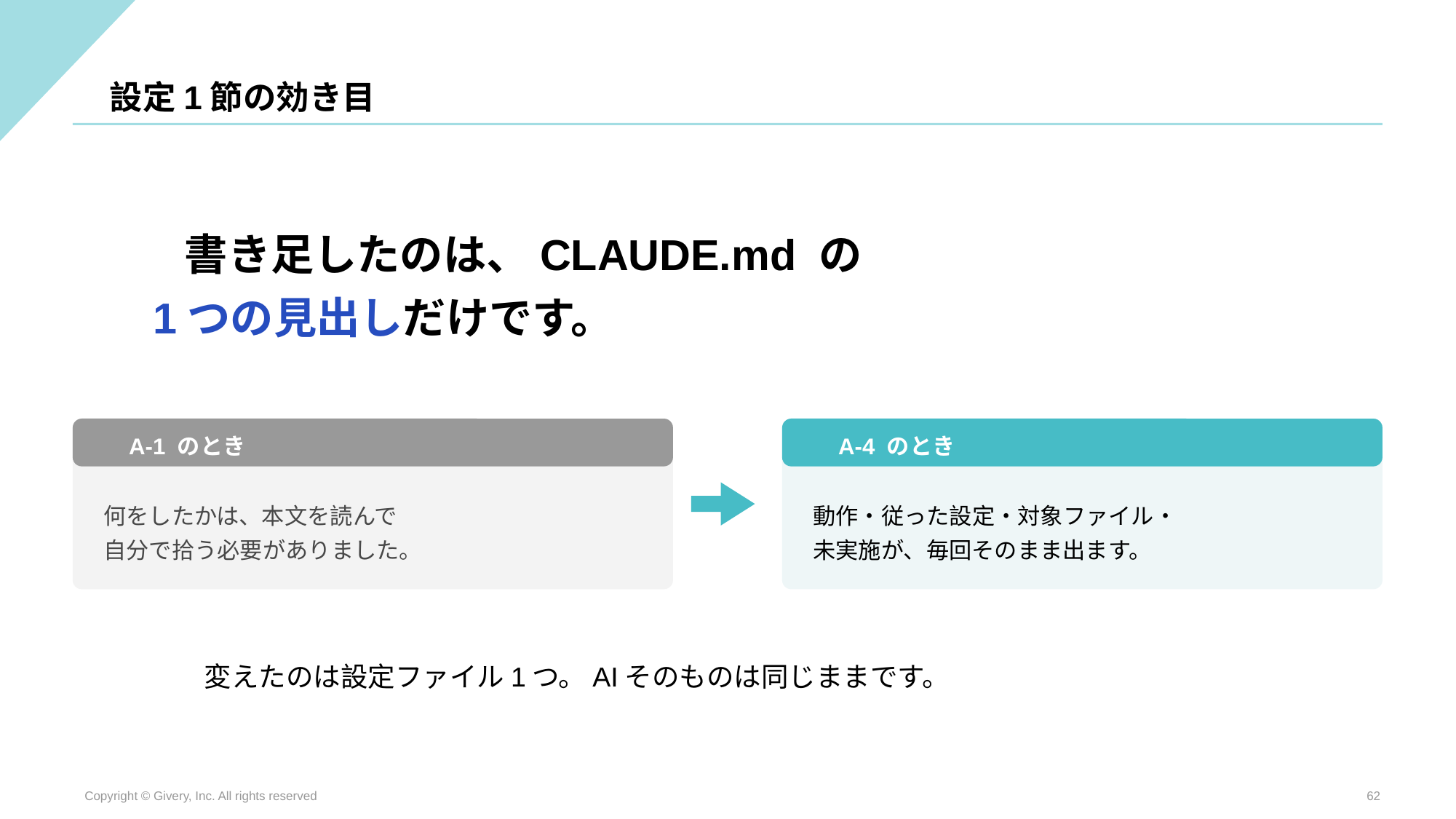

設定1節の効き目

書き足したのは、CLAUDE.md の
1つの見出しだけです。

A-1 のとき
A-4 のとき

何をしたかは、本文を読んで
自分で拾う必要がありました。
動作・従った設定・対象ファイル・
未実施が、毎回そのまま出ます。
変えたのは設定ファイル1つ。AIそのものは同じままです。
Copyright © Givery, Inc. All rights reserved
62